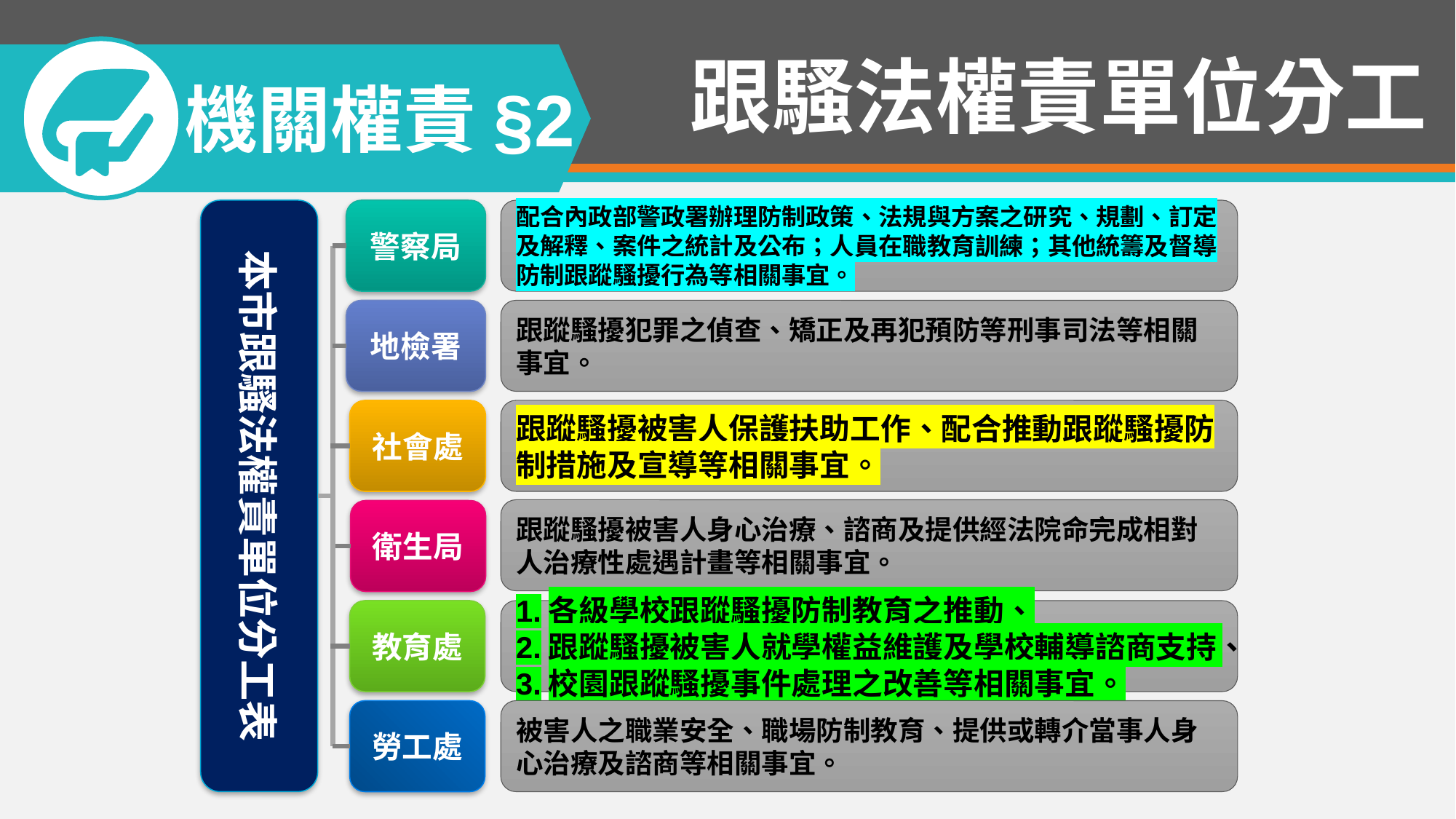

跟騷法權責單位分工

機關權責§2
本市跟騷法權責單位分工表
警察局
配合內政部警政署辦理防制政策、法規與方案之研究、規劃、訂定及解釋、案件之統計及公布；人員在職教育訓練；其他統籌及督導防制跟蹤騷擾行為等相關事宜。
地檢署
跟蹤騷擾犯罪之偵查、矯正及再犯預防等刑事司法等相關事宜。
社會處
跟蹤騷擾被害人保護扶助工作、配合推動跟蹤騷擾防制措施及宣導等相關事宜。
跟蹤騷擾被害人身心治療、諮商及提供經法院命完成相對人治療性處遇計畫等相關事宜。
衛生局
教育處
1.各級學校跟蹤騷擾防制教育之推動、
2.跟蹤騷擾被害人就學權益維護及學校輔導諮商支持、3.校園跟蹤騷擾事件處理之改善等相關事宜。
勞工處
被害人之職業安全、職場防制教育、提供或轉介當事人身心治療及諮商等相關事宜。